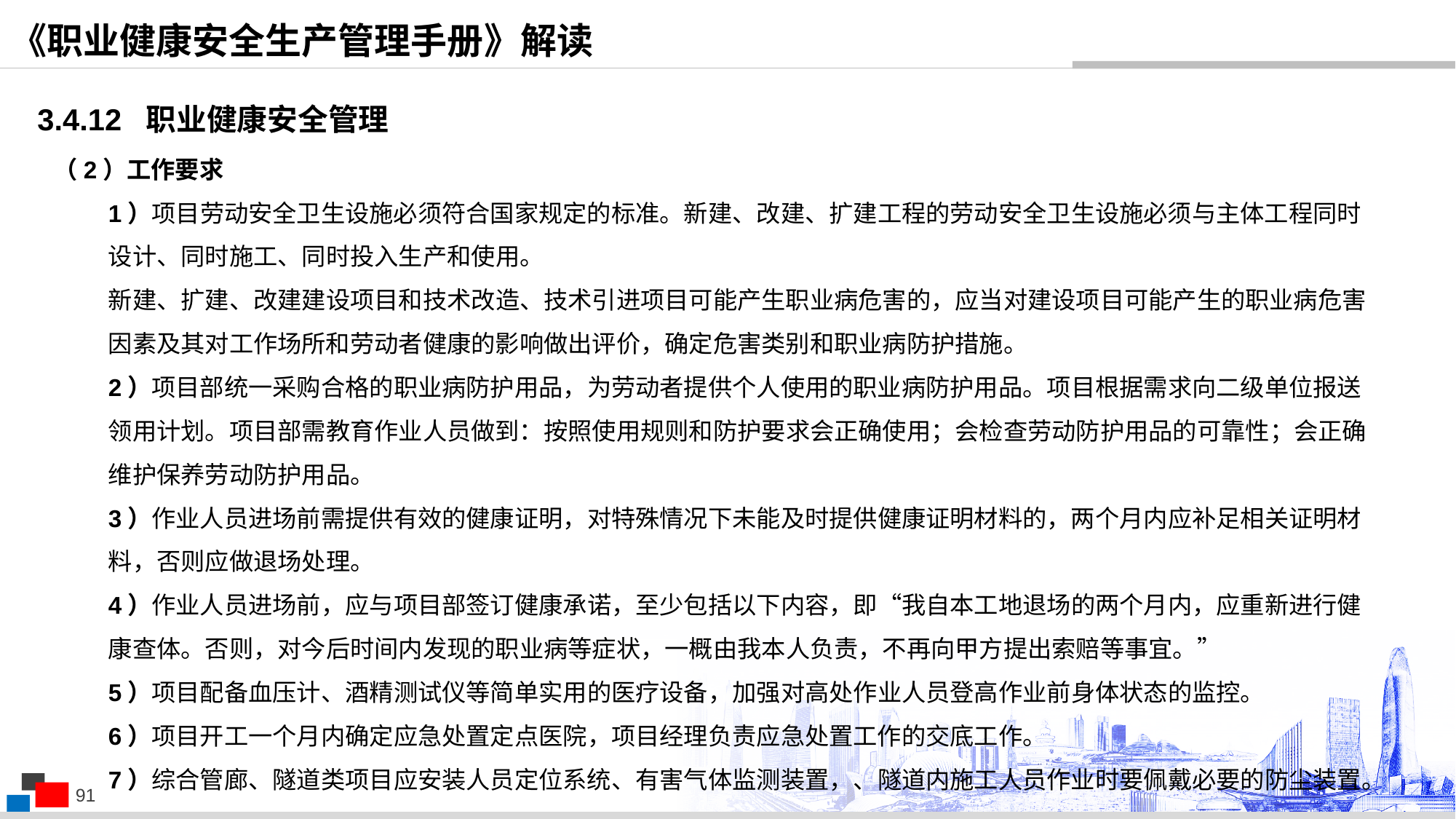

《职业健康安全生产管理手册》解读
3.4.12  职业健康安全管理
（2）工作要求
1）项目劳动安全卫生设施必须符合国家规定的标准。新建、改建、扩建工程的劳动安全卫生设施必须与主体工程同时设计、同时施工、同时投入生产和使用。
新建、扩建、改建建设项目和技术改造、技术引进项目可能产生职业病危害的，应当对建设项目可能产生的职业病危害因素及其对工作场所和劳动者健康的影响做出评价，确定危害类别和职业病防护措施。
2）项目部统一采购合格的职业病防护用品，为劳动者提供个人使用的职业病防护用品。项目根据需求向二级单位报送领用计划。项目部需教育作业人员做到：按照使用规则和防护要求会正确使用；会检查劳动防护用品的可靠性；会正确维护保养劳动防护用品。
3）作业人员进场前需提供有效的健康证明，对特殊情况下未能及时提供健康证明材料的，两个月内应补足相关证明材料，否则应做退场处理。
4）作业人员进场前，应与项目部签订健康承诺，至少包括以下内容，即“我自本工地退场的两个月内，应重新进行健康查体。否则，对今后时间内发现的职业病等症状，一概由我本人负责，不再向甲方提出索赔等事宜。”
5）项目配备血压计、酒精测试仪等简单实用的医疗设备，加强对高处作业人员登高作业前身体状态的监控。
6）项目开工一个月内确定应急处置定点医院，项目经理负责应急处置工作的交底工作。
7）综合管廊、隧道类项目应安装人员定位系统、有害气体监测装置，、隧道内施工人员作业时要佩戴必要的防尘装置。